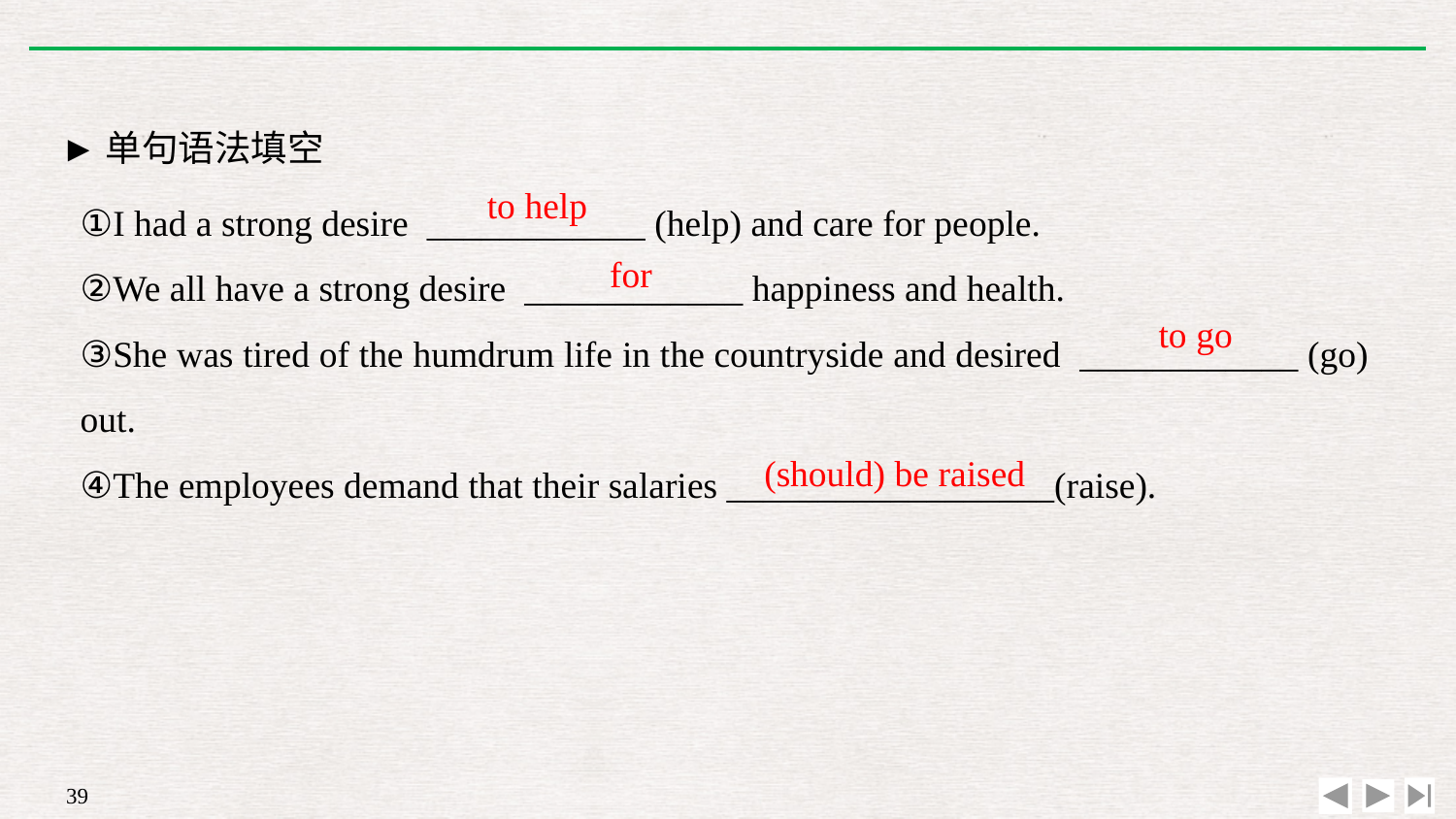

►单句语法填空
①I had a strong desire  ____________ (help) and care for people.
②We all have a strong desire  ____________ happiness and health.
③She was tired of the humdrum life in the countryside and desired  ____________ (go) out.
④The employees demand that their salaries __________________(raise).
to help
for
to go
(should) be raised